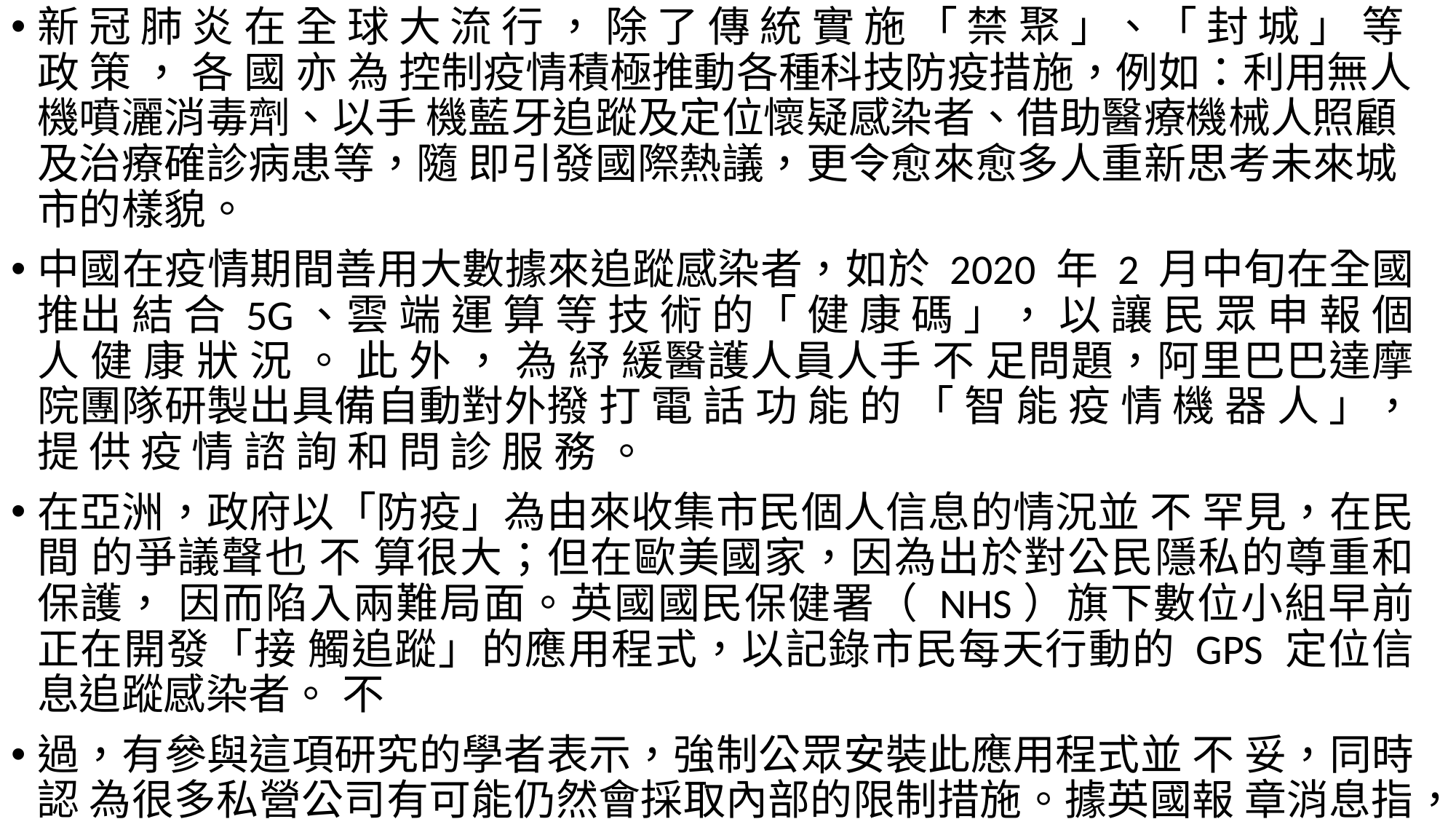

新 冠 肺 炎 在 全 球 大 流 行 ， 除 了 傳 統 實 施 「 禁 聚 」、「 封 城 」 等 政 策 ， 各 國 亦 為 控制疫情積極推動各種科技防疫措施，例如：利用無人機噴灑消毒劑、以手 機藍牙追蹤及定位懷疑感染者、借助醫療機械人照顧及治療確診病患等，隨 即引發國際熱議，更令愈來愈多人重新思考未來城市的樣貌。
中國在疫情期間善用大數據來追蹤感染者，如於 2020 年 2 月中旬在全國推出 結 合 5G、雲 端 運 算 等 技 術 的「 健 康 碼 」， 以 讓 民 眾 申 報 個 人 健 康 狀 況 。 此 外 ， 為 紓 緩醫護人員人手 不 足問題，阿里巴巴達摩院團隊研製出具備自動對外撥 打 電 話 功 能 的 「 智 能 疫 情 機 器 人 」， 提 供 疫 情 諮 詢 和 問 診 服 務 。
在亞洲，政府以「防疫」為由來收集市民個人信息的情況並 不 罕見，在民間 的爭議聲也 不 算很大；但在歐美國家，因為出於對公民隱私的尊重和保護， 因而陷入兩難局面。英國國民保健署（ NHS）旗下數位小組早前正在開發「接 觸追蹤」的應用程式，以記錄市民每天行動的 GPS 定位信息追蹤感染者。 不
過，有參與這項研究的學者表示，強制公眾安裝此應用程式並 不 妥，同時認 為很多私營公司有可能仍然會採取內部的限制措施。據英國報 章消息指，英 國政府衞生部門負責人們正在考慮是否採用這一建議。